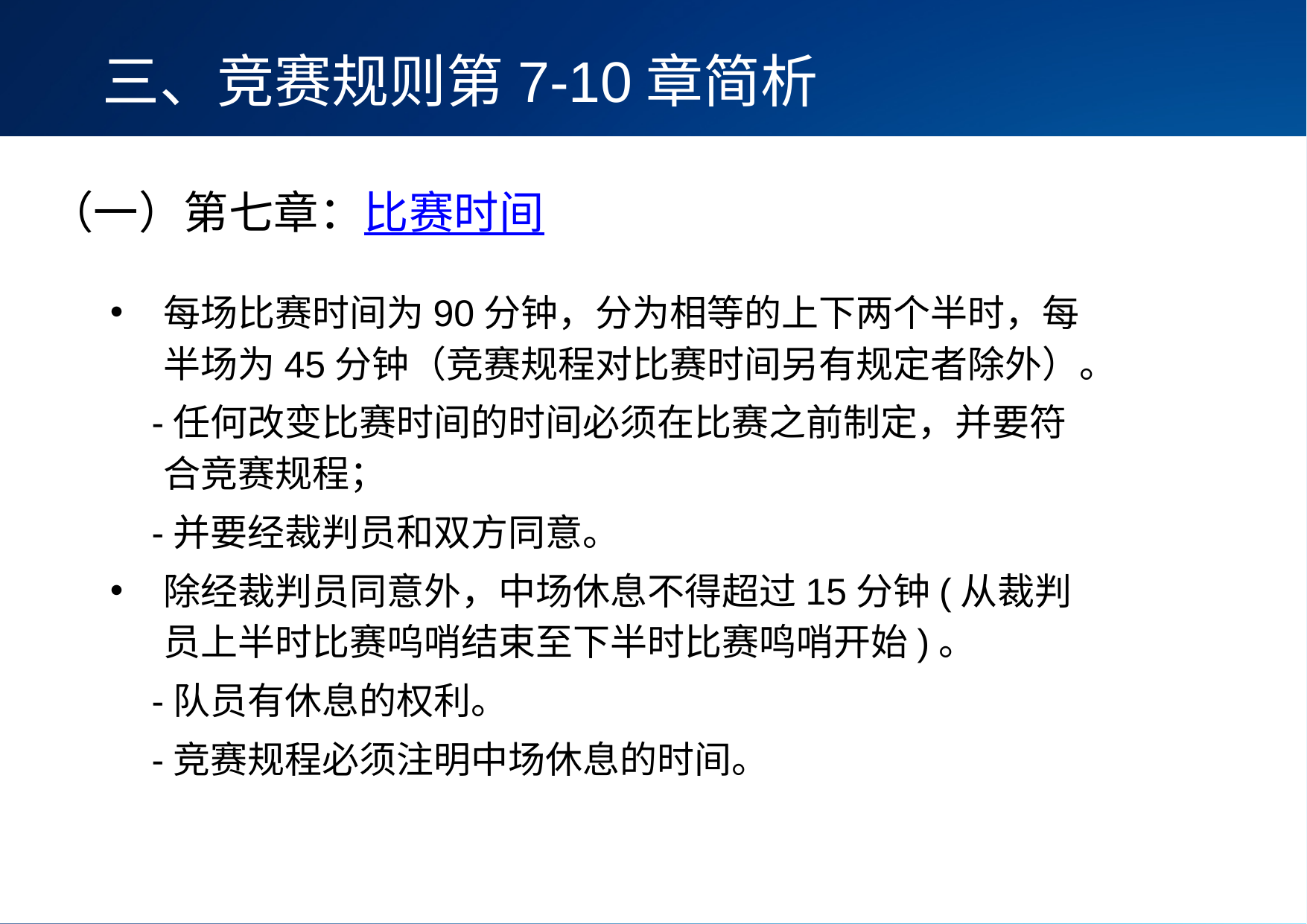

三、竞赛规则第7-10章简析

（一）第七章：比赛时间
每场比赛时间为90分钟，分为相等的上下两个半时，每半场为45分钟（竞赛规程对比赛时间另有规定者除外）。
    -任何改变比赛时间的时间必须在比赛之前制定，并要符合竞赛规程；
    -并要经裁判员和双方同意。
除经裁判员同意外，中场休息不得超过15分钟(从裁判员上半时比赛呜哨结束至下半时比赛鸣哨开始)。
    -队员有休息的权利。
    -竞赛规程必须注明中场休息的时间。